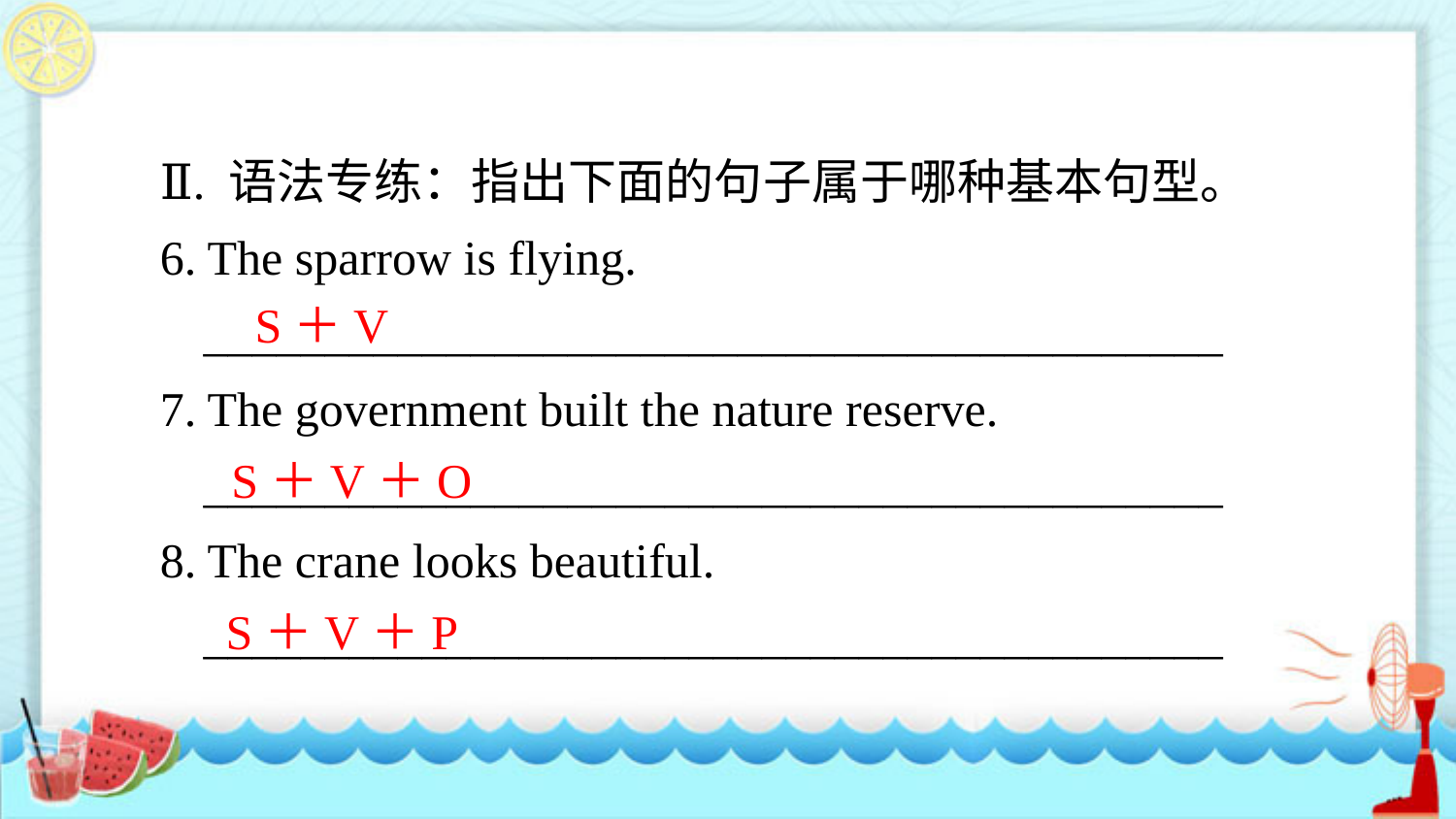

Ⅱ. 语法专练：指出下面的句子属于哪种基本句型。
6. The sparrow is flying.
__________________________________________
7. The government built the nature reserve.
__________________________________________
8. The crane looks beautiful.
__________________________________________
 S＋V
S＋V＋O
S＋V＋P